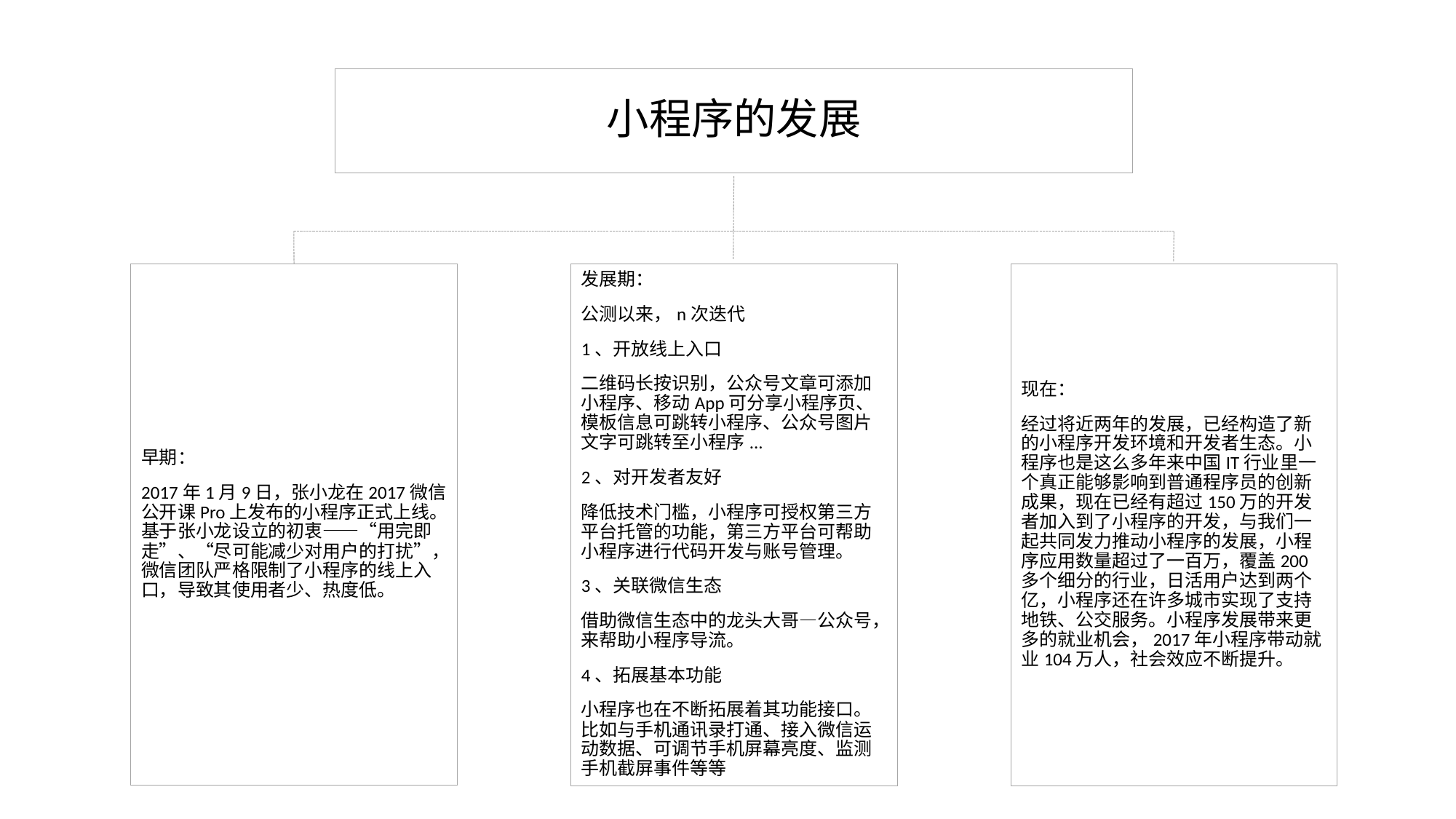

小程序的发展
早期：
2017年1月9日，张小龙在2017微信公开课Pro上发布的小程序正式上线。基于张小龙设立的初衷——“用完即走”、“尽可能减少对用户的打扰”，微信团队严格限制了小程序的线上入口，导致其使用者少、热度低。
发展期：
公测以来，n次迭代
1、开放线上入口
二维码长按识别，公众号文章可添加小程序、移动App可分享小程序页、模板信息可跳转小程序、公众号图片文字可跳转至小程序...
2、对开发者友好
降低技术门槛，小程序可授权第三方平台托管的功能，第三方平台可帮助小程序进行代码开发与账号管理。
3、关联微信生态
借助微信生态中的龙头大哥—公众号，来帮助小程序导流。
4、拓展基本功能
小程序也在不断拓展着其功能接口。比如与手机通讯录打通、接入微信运动数据、可调节手机屏幕亮度、监测手机截屏事件等等
现在：
经过将近两年的发展，已经构造了新的小程序开发环境和开发者生态。小程序也是这么多年来中国IT行业里一个真正能够影响到普通程序员的创新成果，现在已经有超过150万的开发者加入到了小程序的开发，与我们一起共同发力推动小程序的发展，小程序应用数量超过了一百万，覆盖200多个细分的行业，日活用户达到两个亿，小程序还在许多城市实现了支持地铁、公交服务。小程序发展带来更多的就业机会，2017年小程序带动就业104万人，社会效应不断提升。